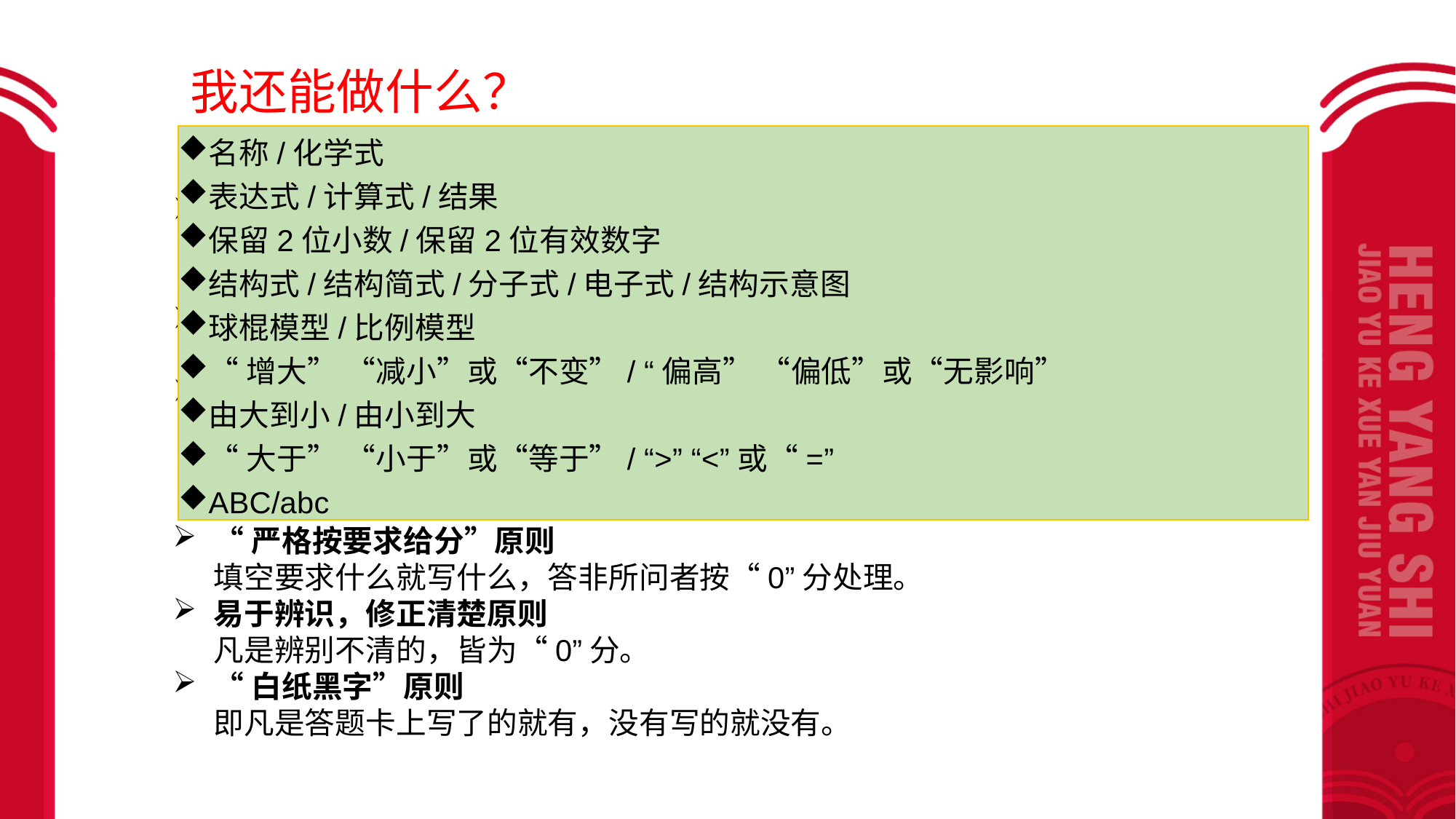

我还能做什么？
名称/化学式
表达式/计算式/结果
保留2位小数/保留2位有效数字
结构式/结构简式/分子式/电子式/结构示意图
球棍模型/比例模型
“增大” “减小”或“不变”/ “偏高” “偏低”或“无影响”
由大到小/由小到大
“大于” “小于”或“等于”/ “>” “<”或“=”
ABC/abc
2、明确高考评分原则

化学用语的“规范化”给分原则
化学专用名词中出现错别字(甚至白字)都要参照标准扣分。化学方程式、离子方程式未配平、条件错误或不全等都不给分
“不许越线”原则
答错位置或答题超出答题卡标出的划定界限时，造成答题内容缺失，造成失分。
“见空给分”原则
在连续多个答案中，通常采用“独立操作，互不牵连”的原则，即前面一个答案正确与否，不影响后面答案的给分；同理，如前者正确，而后面错误，也按步骤照样给
“严格按要求给分”原则
填空要求什么就写什么，答非所问者按“0”分处理。
易于辨识，修正清楚原则
凡是辨别不清的，皆为“0”分。
“白纸黑字”原则
即凡是答题卡上写了的就有，没有写的就没有。